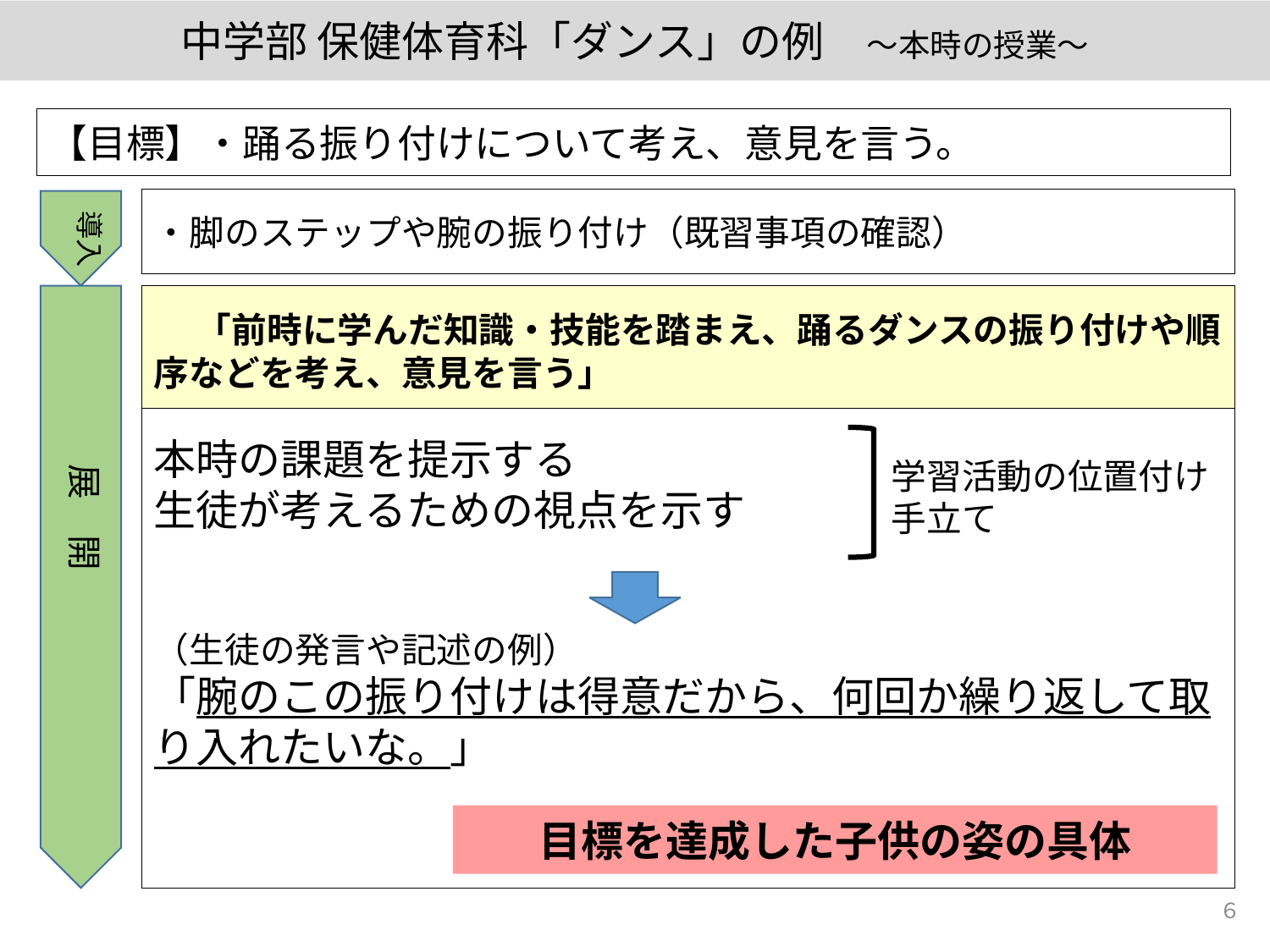

中学部 保健体育科「ダンス」の例　～本時の授業～
【目標】・踊る振り付けについて考え、意見を言う。
・脚のステップや腕の振り付け（既習事項の確認）

導入
　「前時に学んだ知識・技能を踏まえ、踊るダンスの振り付けや順序などを考え、意見を言う」
本時の課題を提示する
生徒が考えるための視点を示す

（生徒の発言や記述の例）
「腕のこの振り付けは得意だから、何回か繰り返して取り入れたいな。」

学習活動の位置付け
手立て
展　開

目標を達成した子供の姿の具体
６